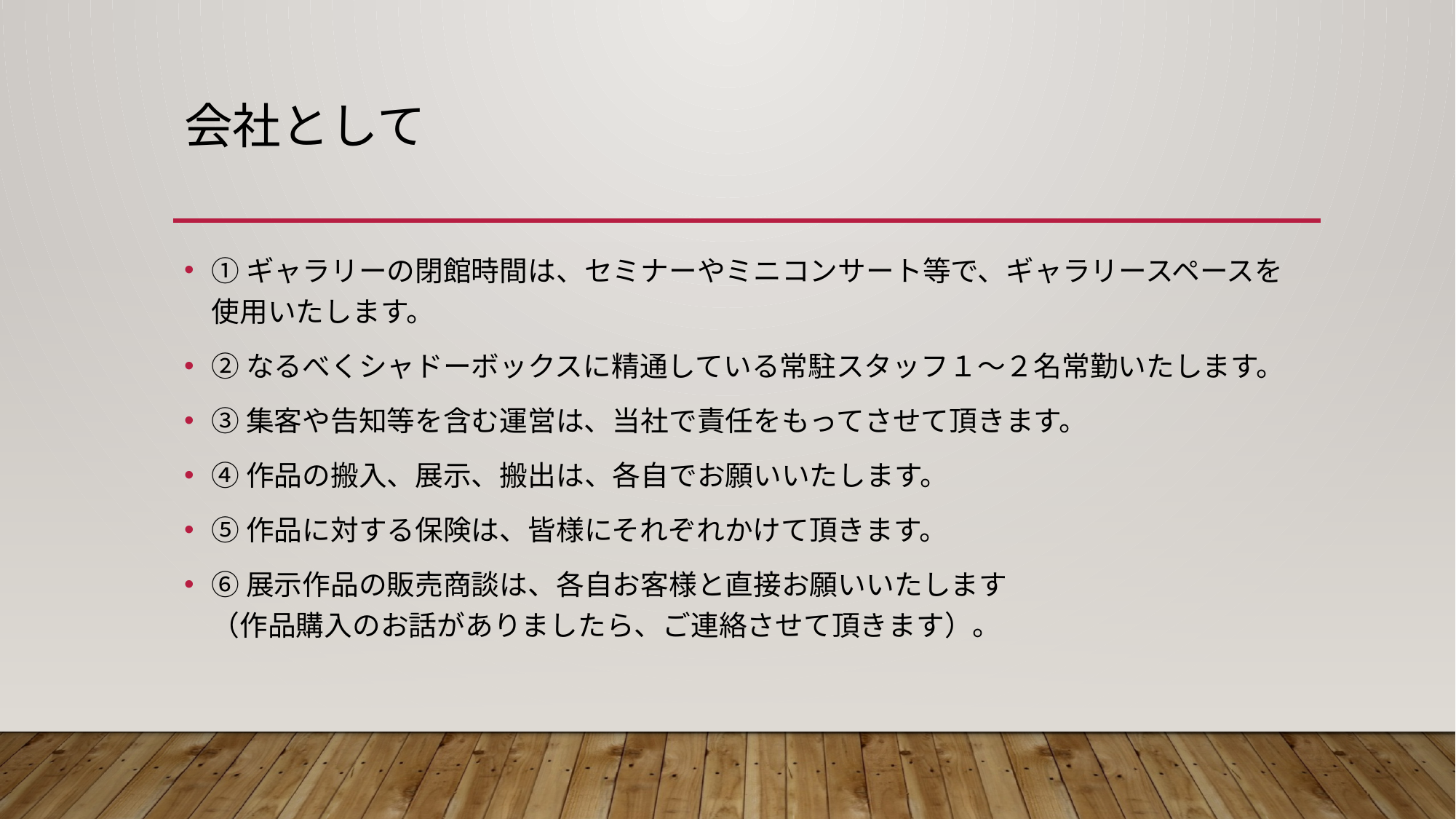

# 会社として
①ギャラリーの閉館時間は、セミナーやミニコンサート等で、ギャラリースペースを使用いたします。
②なるべくシャドーボックスに精通している常駐スタッフ１～２名常勤いたします。
③集客や告知等を含む運営は、当社で責任をもってさせて頂きます。
④作品の搬入、展示、搬出は、各自でお願いいたします。
⑤作品に対する保険は、皆様にそれぞれかけて頂きます。
⑥展示作品の販売商談は、各自お客様と直接お願いいたします
（作品購入のお話がありましたら、ご連絡させて頂きます）。